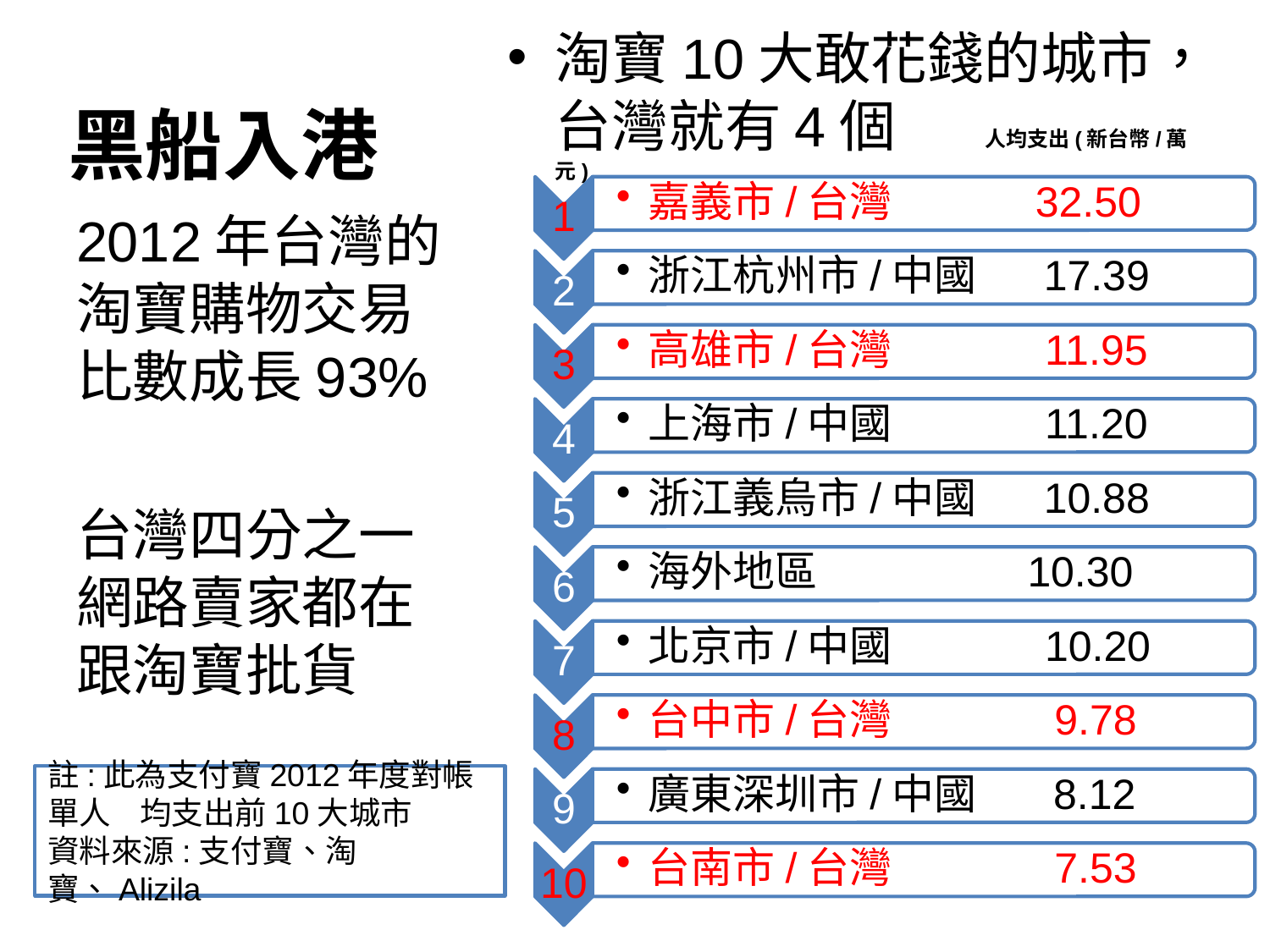

淘寶10大敢花錢的城市，台灣就有4個       人均支出(新台幣/萬元)

# 黑船入港
1
嘉義市/台灣              32.50
2
浙江杭州市/中國      17.39
3
高雄市/台灣               11.95
4
上海市/中國               11.20
5
浙江義烏市/中國      10.88
6
海外地區                     10.30
7
北京市/中國               10.20
8
台中市/台灣                9.78
9
廣東深圳市/中國       8.12
10
台南市/台灣                7.53
2012年台灣的淘寶購物交易比數成長93%

台灣四分之一網路賣家都在跟淘寶批貨
註:此為支付寶2012年度對帳單人    均支出前10大城市
資料來源:支付寶、淘寶、Alizila